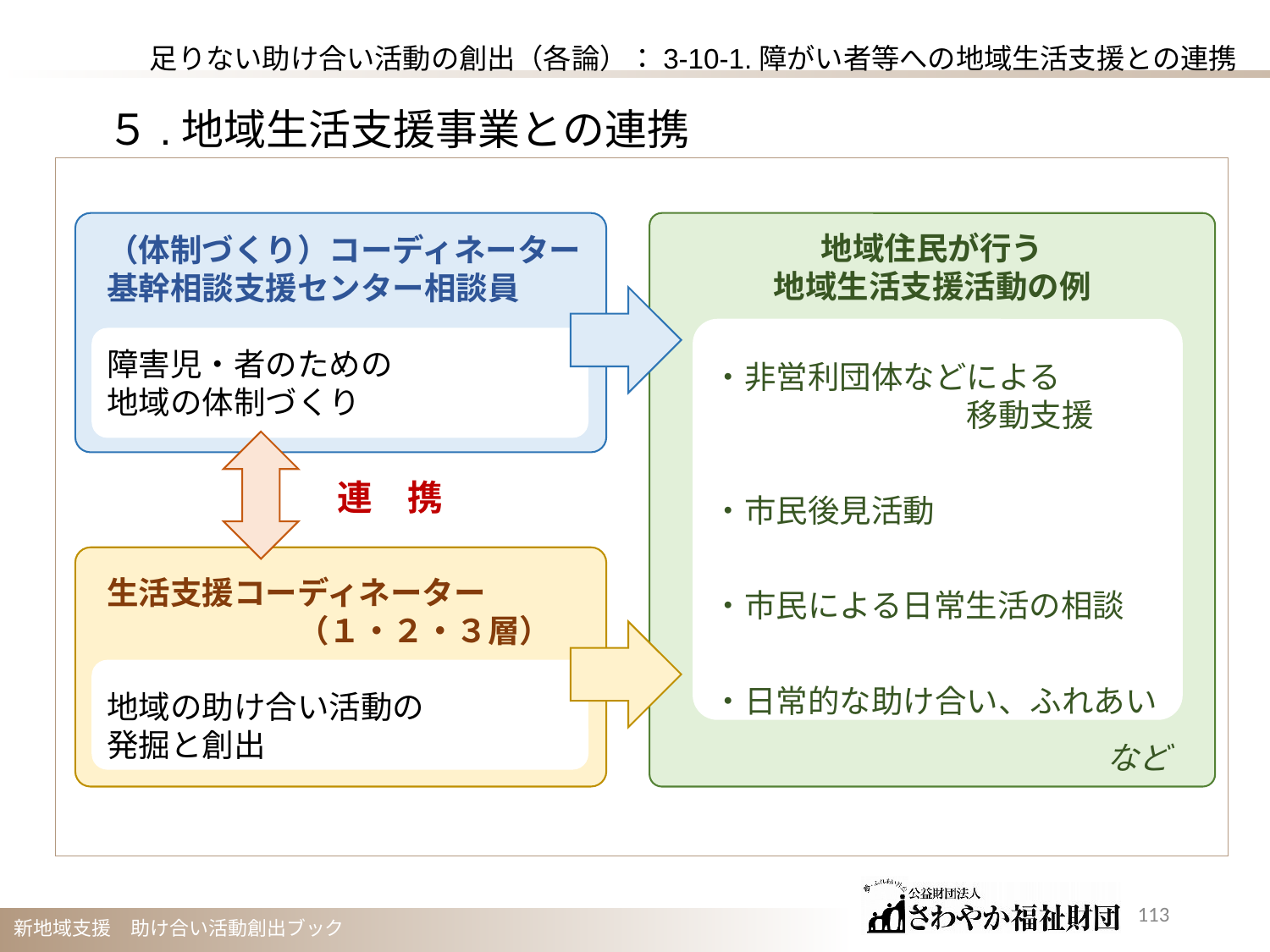

足りない助け合い活動の創出（各論）：3-10-1.障がい者等への地域生活支援との連携
５.地域生活支援事業との連携

地域住民が行う
地域生活支援活動の例
（体制づくり）コーディネーター
基幹相談支援センター相談員

障害児・者のための
地域の体制づくり

・非営利団体などによる
　　　　　　　　移動支援
・市民後見活動
・市民による日常生活の相談
・日常的な助け合い、ふれあい
　　　　　　　　　　　　など

連　携

生活支援コーディネーター
　　　　　　（１・２・３層）

地域の助け合い活動の
発掘と創出

113